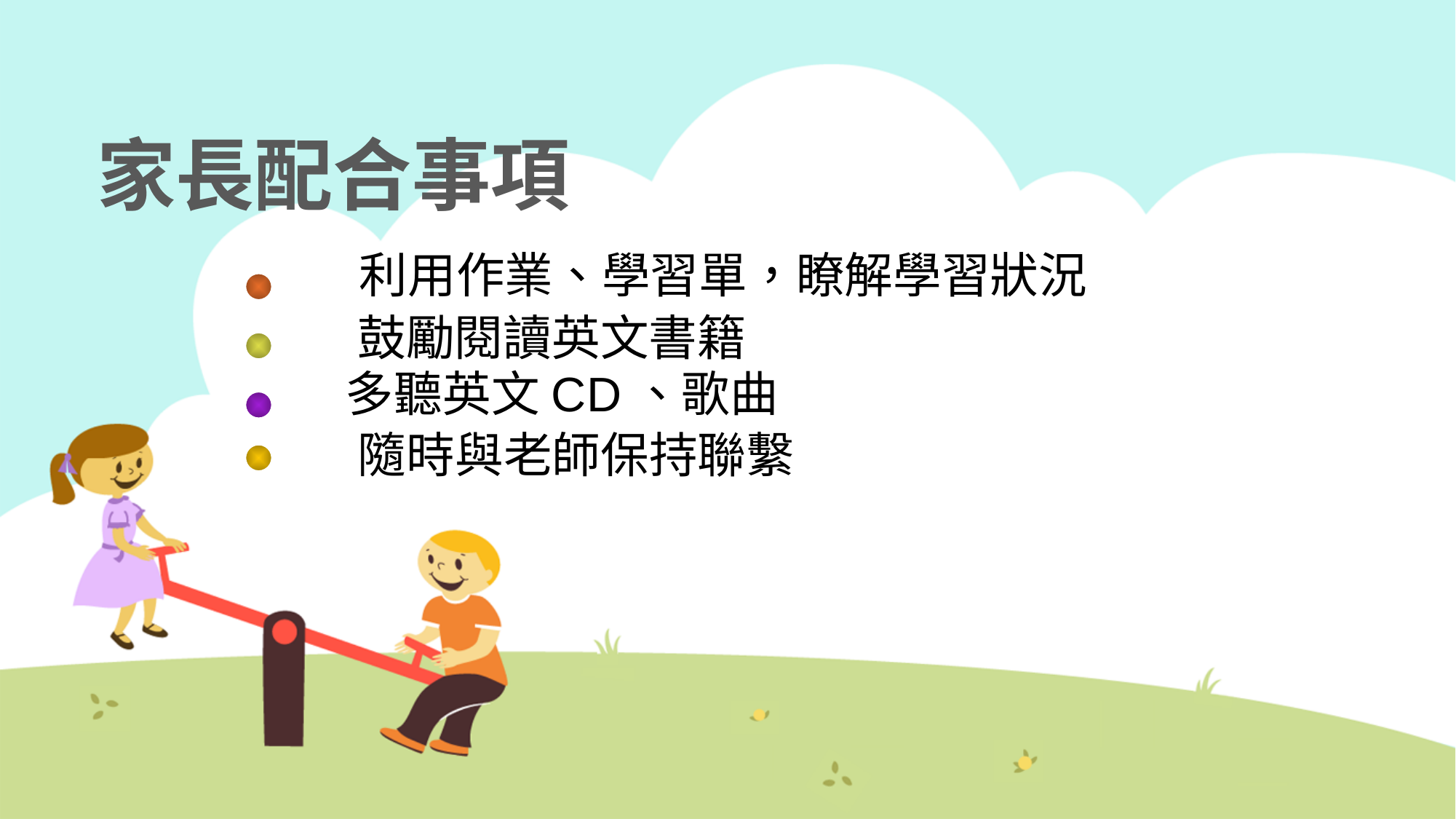

# 家長配合事項
利用作業、學習單，瞭解學習狀況

鼓勵閱讀英文書籍

多聽英文CD、歌曲

隨時與老師保持聯繫